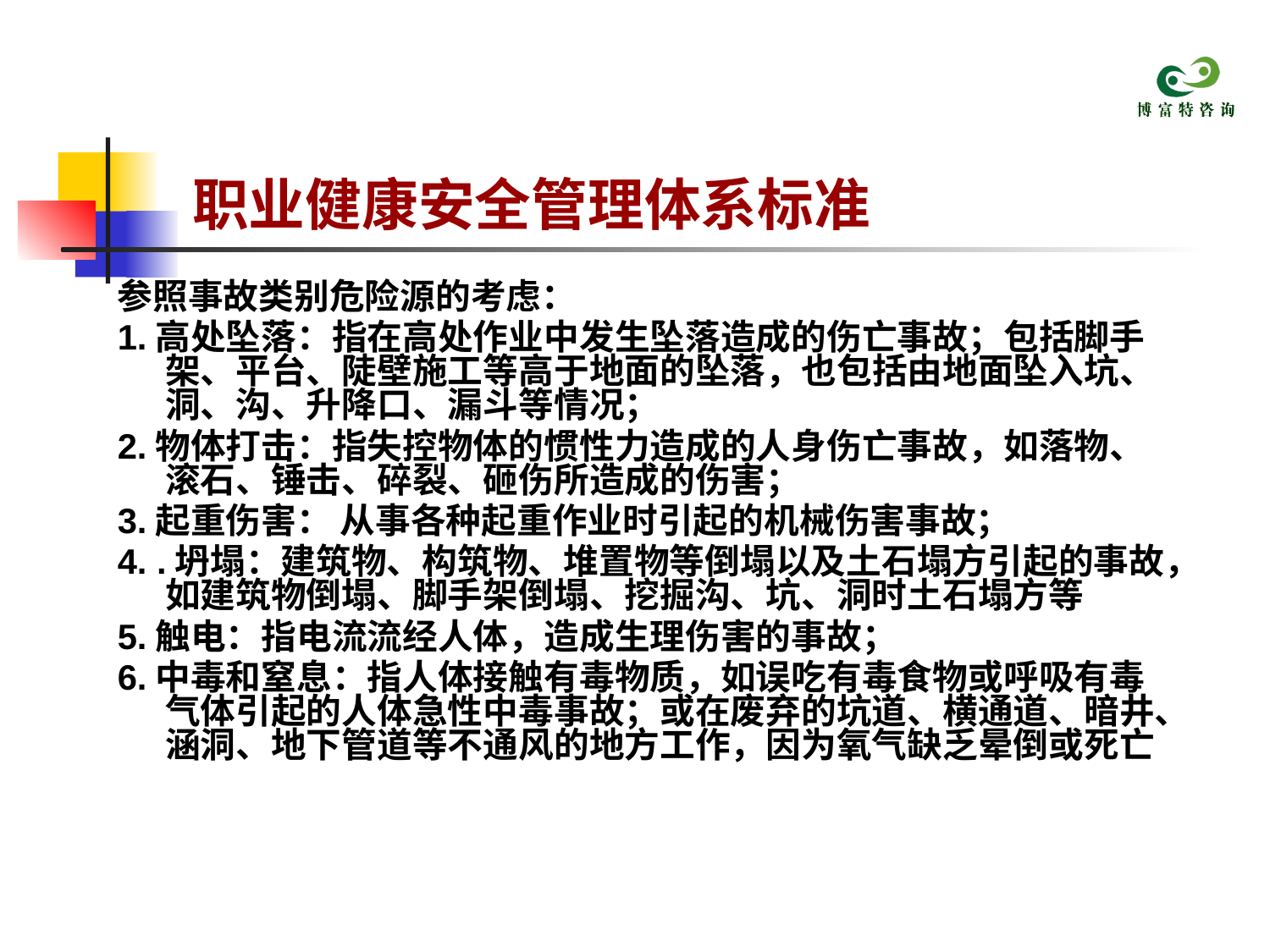

# 职业健康安全管理体系标准
参照事故类别危险源的考虑：
1.高处坠落：指在高处作业中发生坠落造成的伤亡事故；包括脚手架、平台、陡壁施工等高于地面的坠落，也包括由地面坠入坑、洞、沟、升降口、漏斗等情况；
2.物体打击：指失控物体的惯性力造成的人身伤亡事故，如落物、滚石、锤击、碎裂、砸伤所造成的伤害；
3.起重伤害： 从事各种起重作业时引起的机械伤害事故；
4. .坍塌：建筑物、构筑物、堆置物等倒塌以及土石塌方引起的事故，如建筑物倒塌、脚手架倒塌、挖掘沟、坑、洞时土石塌方等
5.触电：指电流流经人体，造成生理伤害的事故；
6.中毒和窒息：指人体接触有毒物质，如误吃有毒食物或呼吸有毒气体引起的人体急性中毒事故；或在废弃的坑道、横通道、暗井、涵洞、地下管道等不通风的地方工作，因为氧气缺乏晕倒或死亡
44